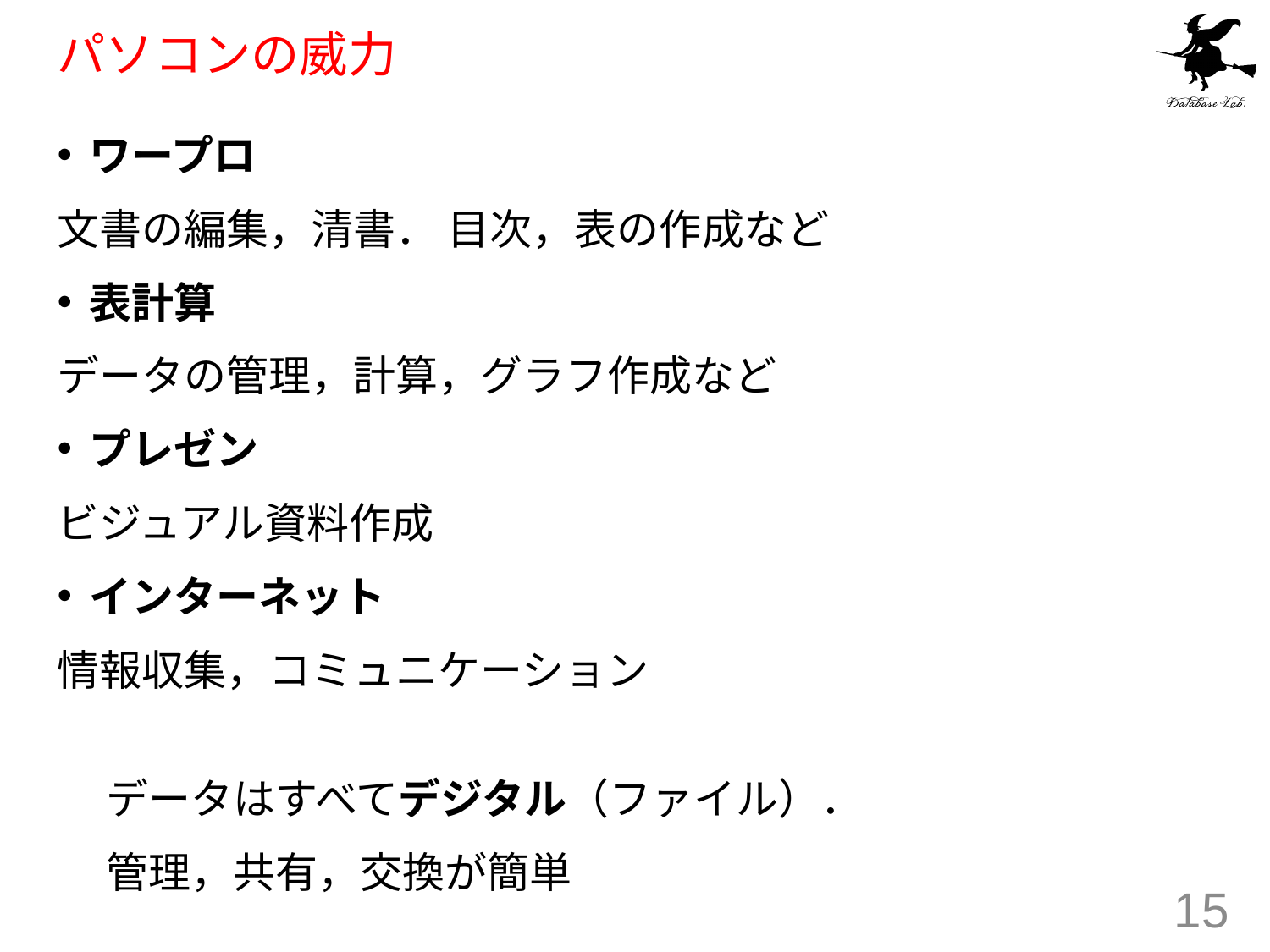

# パソコンの威力
ワープロ
文書の編集，清書． 目次，表の作成など
表計算
データの管理，計算，グラフ作成など
プレゼン
ビジュアル資料作成
インターネット
情報収集，コミュニケーション

データはすべてデジタル（ファイル）．
管理，共有，交換が簡単
15